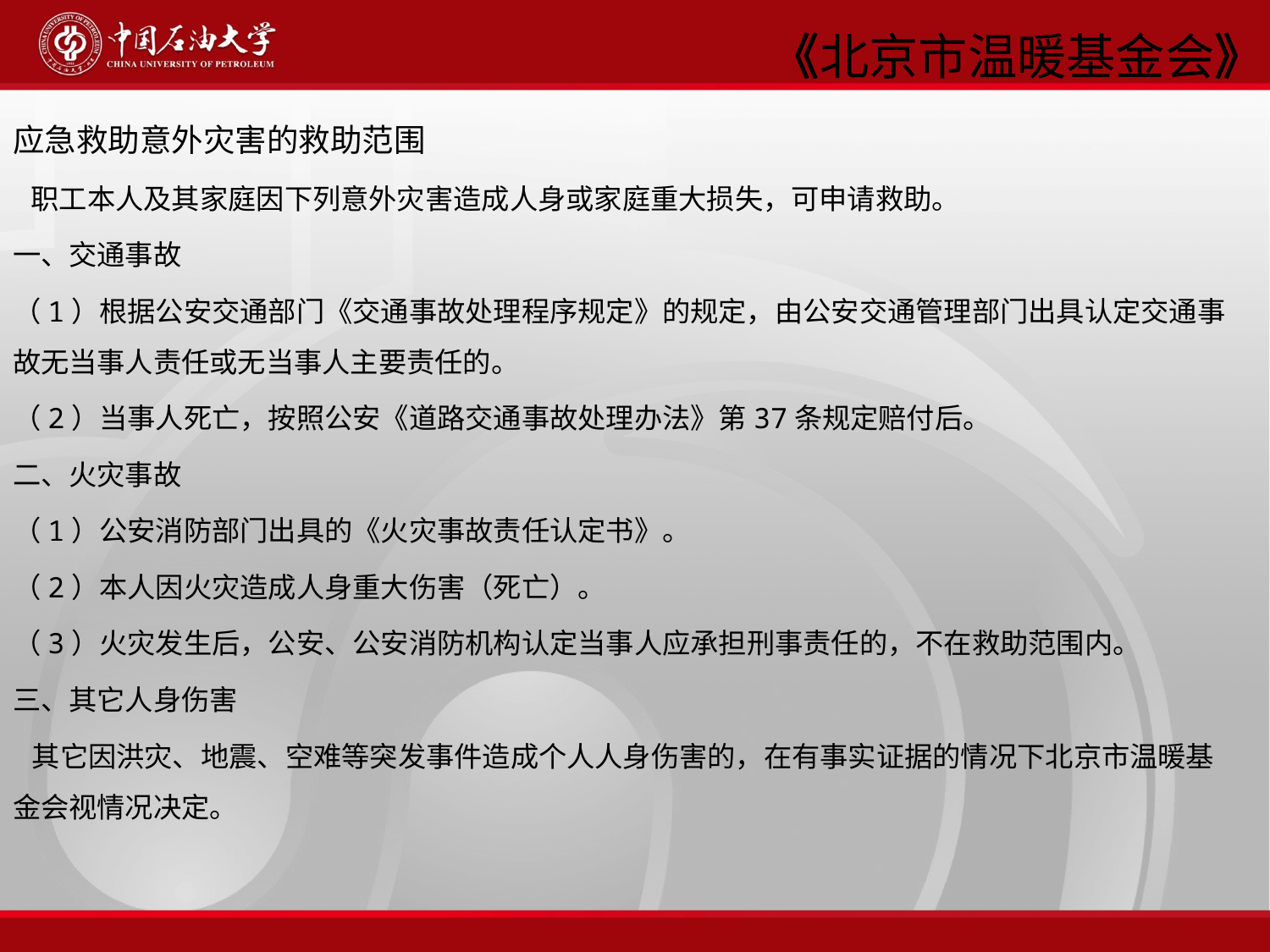

《北京市温暖基金会》
应急救助意外灾害的救助范围
  职工本人及其家庭因下列意外灾害造成人身或家庭重大损失，可申请救助。
一、交通事故
（1）根据公安交通部门《交通事故处理程序规定》的规定，由公安交通管理部门出具认定交通事故无当事人责任或无当事人主要责任的。
（2）当事人死亡，按照公安《道路交通事故处理办法》第37条规定赔付后。
二、火灾事故
（1）公安消防部门出具的《火灾事故责任认定书》。
（2）本人因火灾造成人身重大伤害（死亡）。
（3）火灾发生后，公安、公安消防机构认定当事人应承担刑事责任的，不在救助范围内。
三、其它人身伤害
  其它因洪灾、地震、空难等突发事件造成个人人身伤害的，在有事实证据的情况下北京市温暖基金会视情况决定。